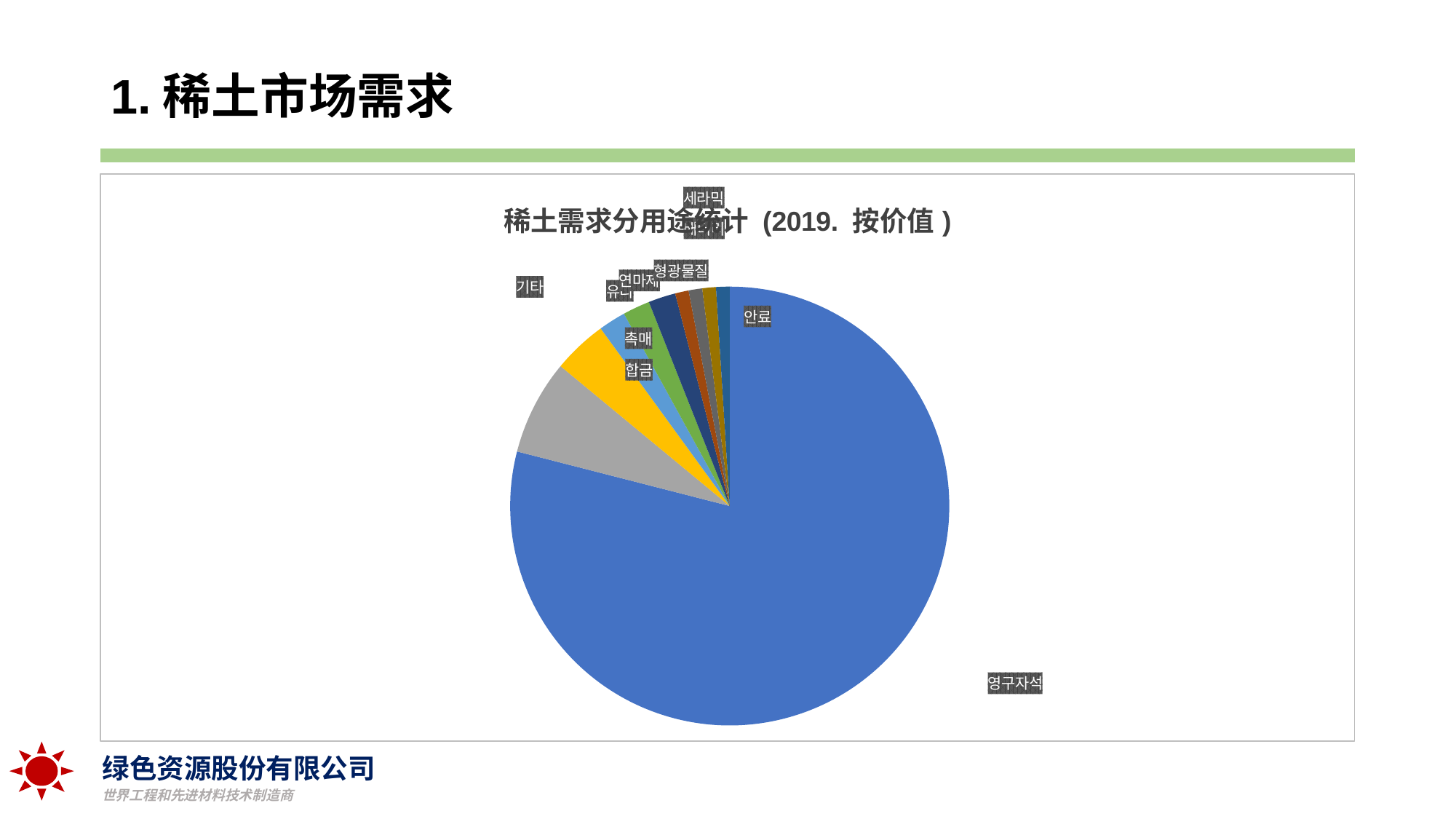

# 1.稀土市场需求
|  |
| --- |

[unsupported chart]

绿色资源股份有限公司
世界工程和先进材料技术制造商